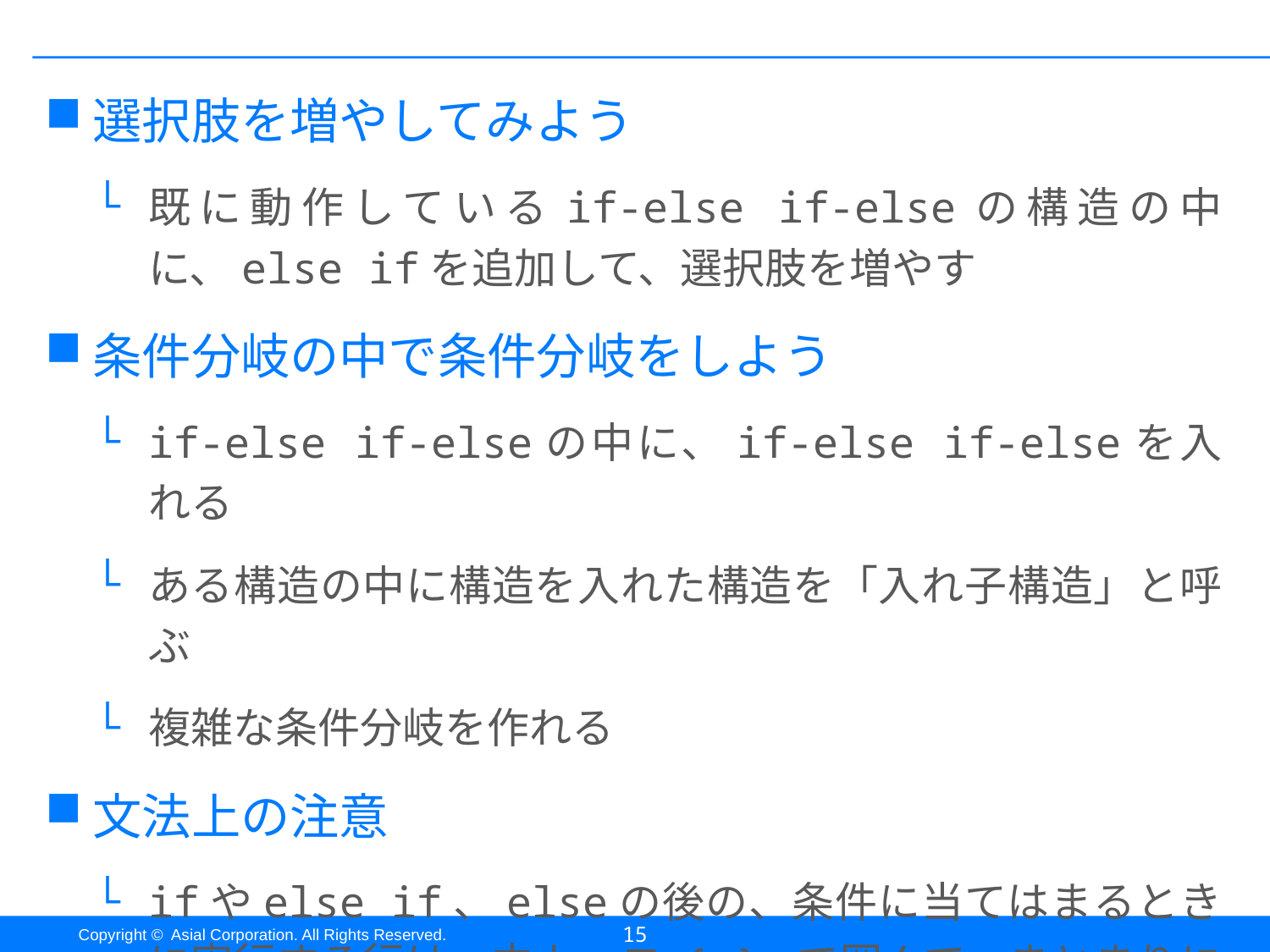

#

選択肢を増やしてみよう
既に動作しているif-else if-elseの構造の中に、else ifを追加して、選択肢を増やす
条件分岐の中で条件分岐をしよう
if-else if-elseの中に、if-else if-elseを入れる
ある構造の中に構造を入れた構造を「入れ子構造」と呼ぶ
複雑な条件分岐を作れる
文法上の注意
ifやelse if、elseの後の、条件に当てはまるときに実行する行は、中カッコ { } で囲んで、まとまりにする
15